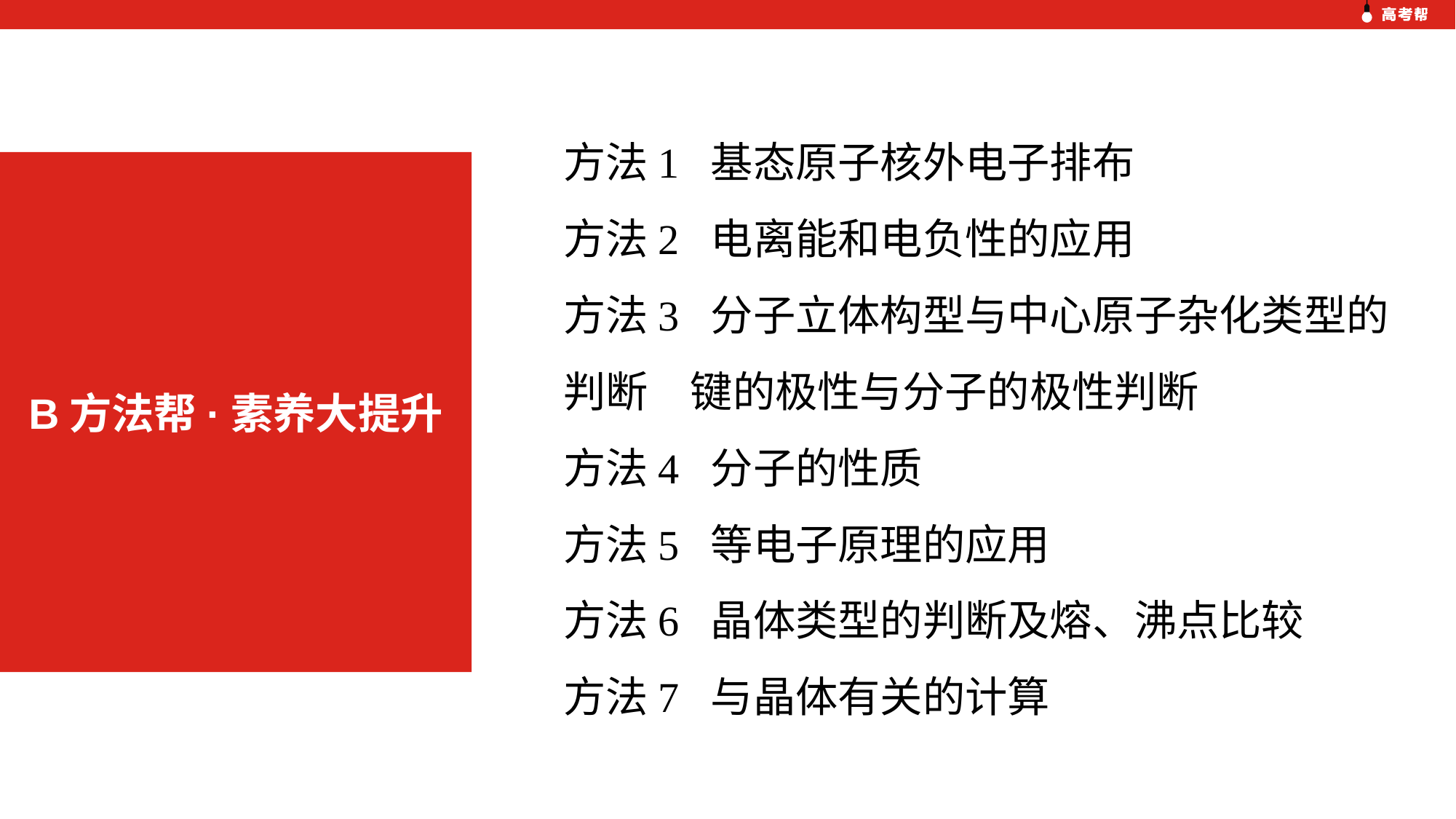

B方法帮·素养大提升
方法1  基态原子核外电子排布
方法2  电离能和电负性的应用
方法3  分子立体构型与中心原子杂化类型的判断　键的极性与分子的极性判断
方法4  分子的性质
方法5  等电子原理的应用
方法6  晶体类型的判断及熔、沸点比较
方法7  与晶体有关的计算